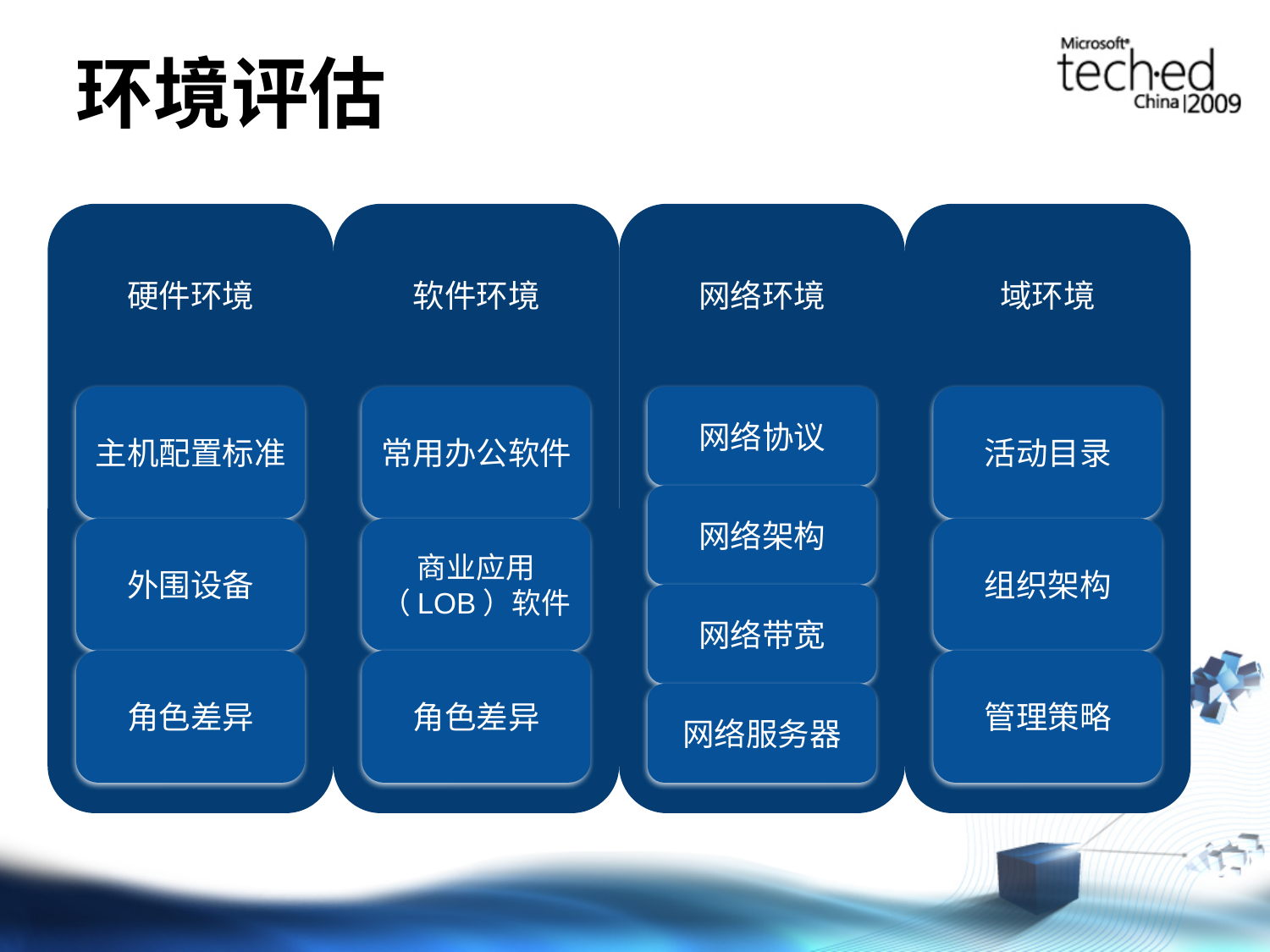

# 环境评估
硬件环境
主机配置标准
外围设备
软件环境
常用办公软件
商业应用（LOB）软件
网络环境
网络协议
网络架构
网络带宽
网络服务器
域环境
活动目录
管理策略
角色差异
角色差异
组织架构